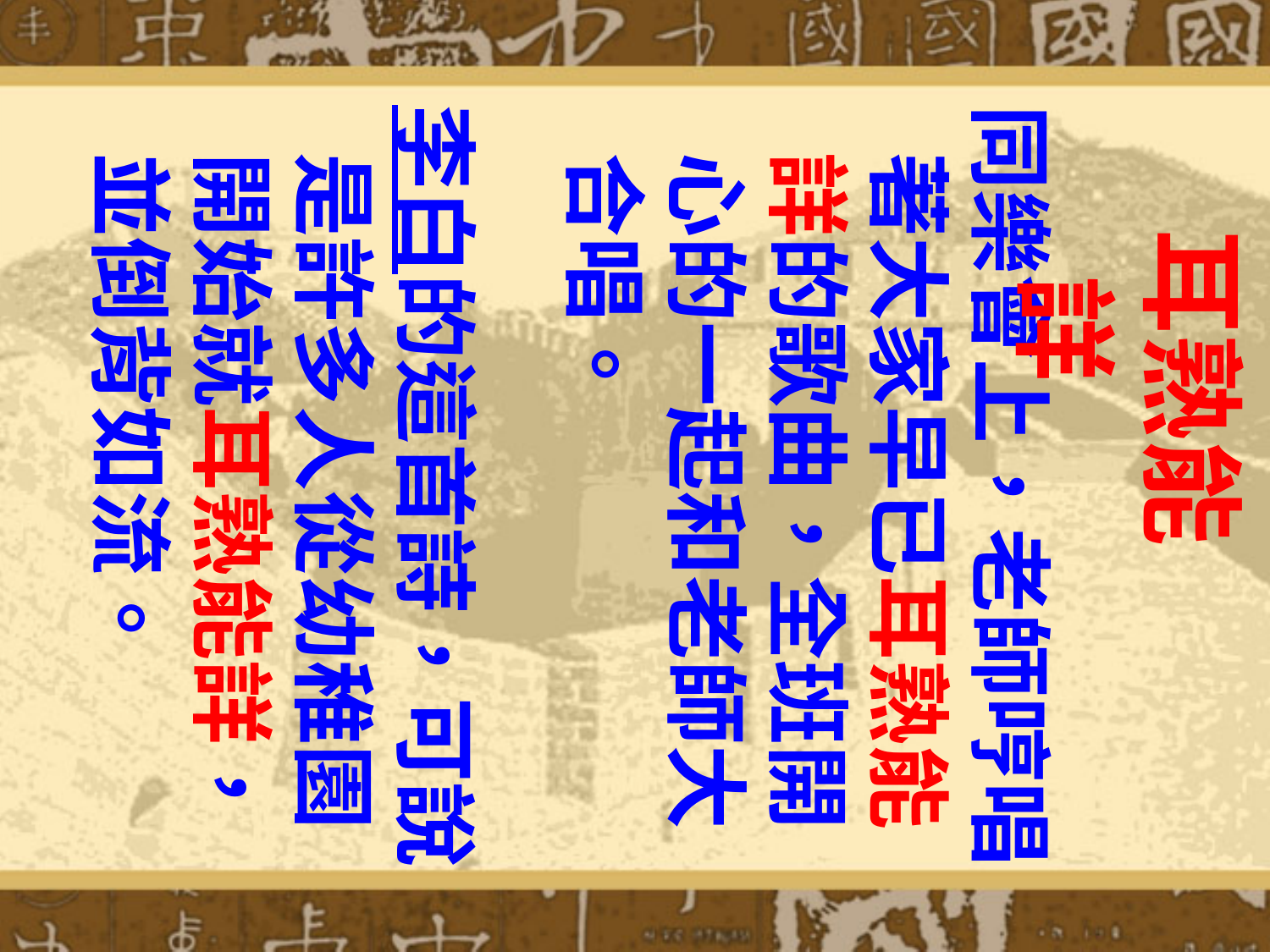

李白的這首詩，可說是許多人從幼稚園開始就耳熟能詳，並倒背如流。
同樂會上，老師哼唱著大家早已耳熟能詳的歌曲，全班開心的一起和老師大合唱。
耳熟能詳